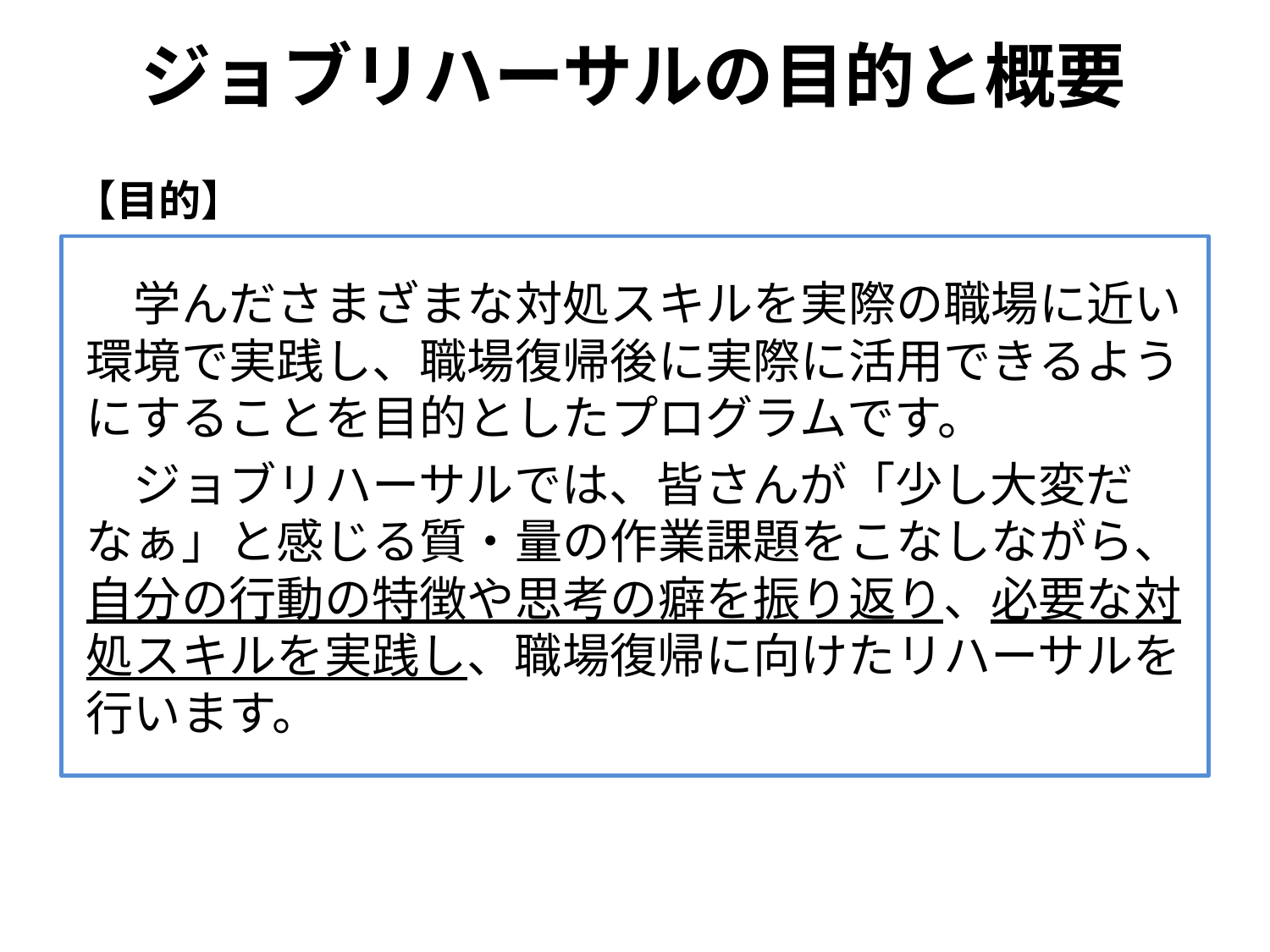

# ジョブリハーサルの目的と概要
【目的】

　学んださまざまな対処スキルを実際の職場に近い環境で実践し、職場復帰後に実際に活用できるようにすることを目的としたプログラムです。
　ジョブリハーサルでは、皆さんが「少し大変だなぁ」と感じる質・量の作業課題をこなしながら、自分の行動の特徴や思考の癖を振り返り、必要な対処スキルを実践し、職場復帰に向けたリハーサルを行います。